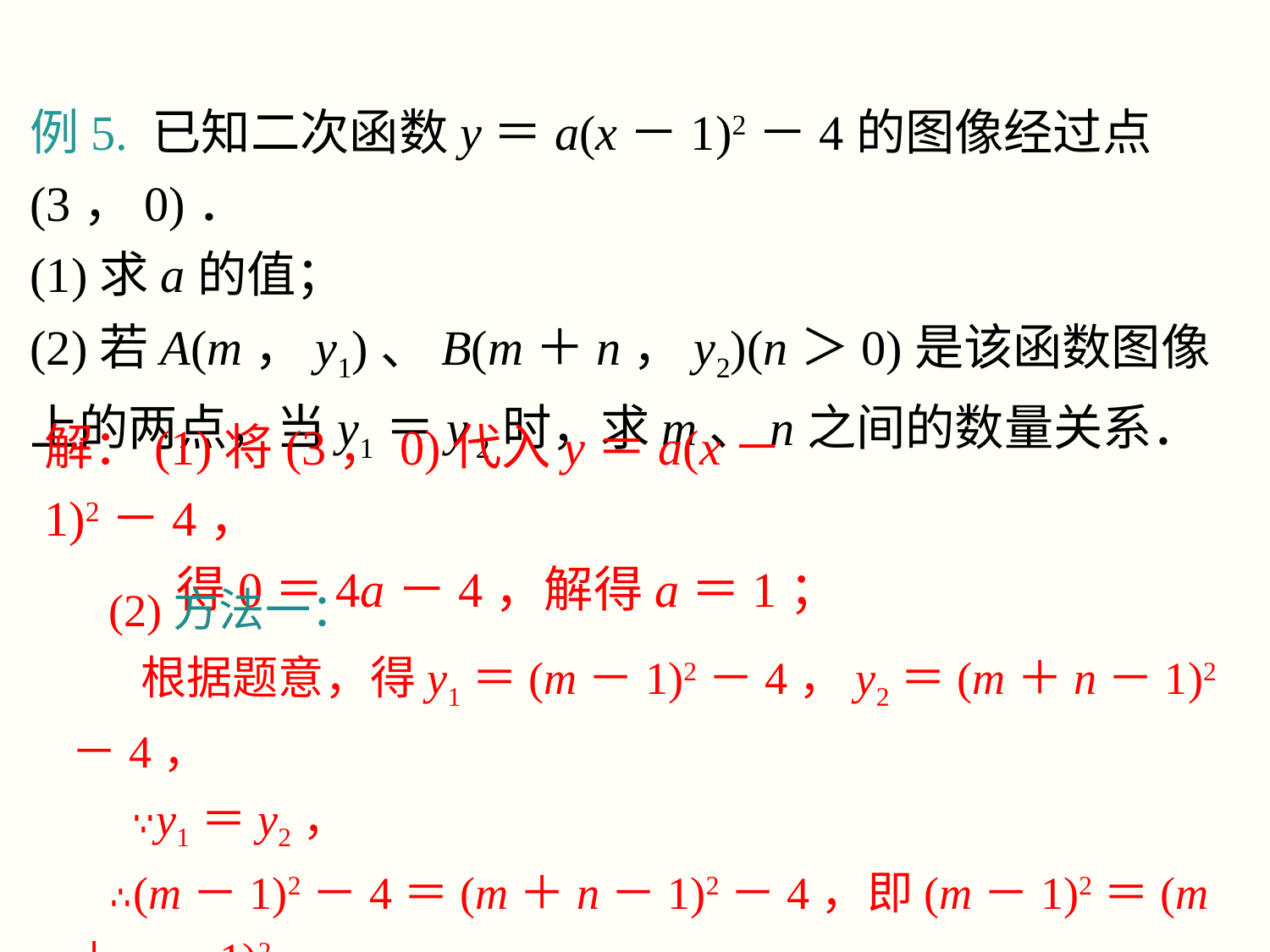

例5. 已知二次函数y＝a(x－1)2－4的图像经过点(3，0)．
(1)求a的值；
(2)若A(m，y1)、B(m＋n，y2)(n＞0)是该函数图像上的两点，当y1＝y 2时，求m、n之间的数量关系．
解：(1)将(3，0)代入y＝a(x－1)2－4，
           得0＝4a－4，解得a＝1；
(2)方法一：
  根据题意，得y1＝(m－1)2－4，y2＝(m＋n－1)2－4，
  ∵y1＝y2，
∴(m－1)2－4＝(m＋n－1)2－4，即(m－1)2＝(m＋n－1)2.
∵n＞0，∴m－1＝－(m＋n－1)，化简，得2m＋n＝2；